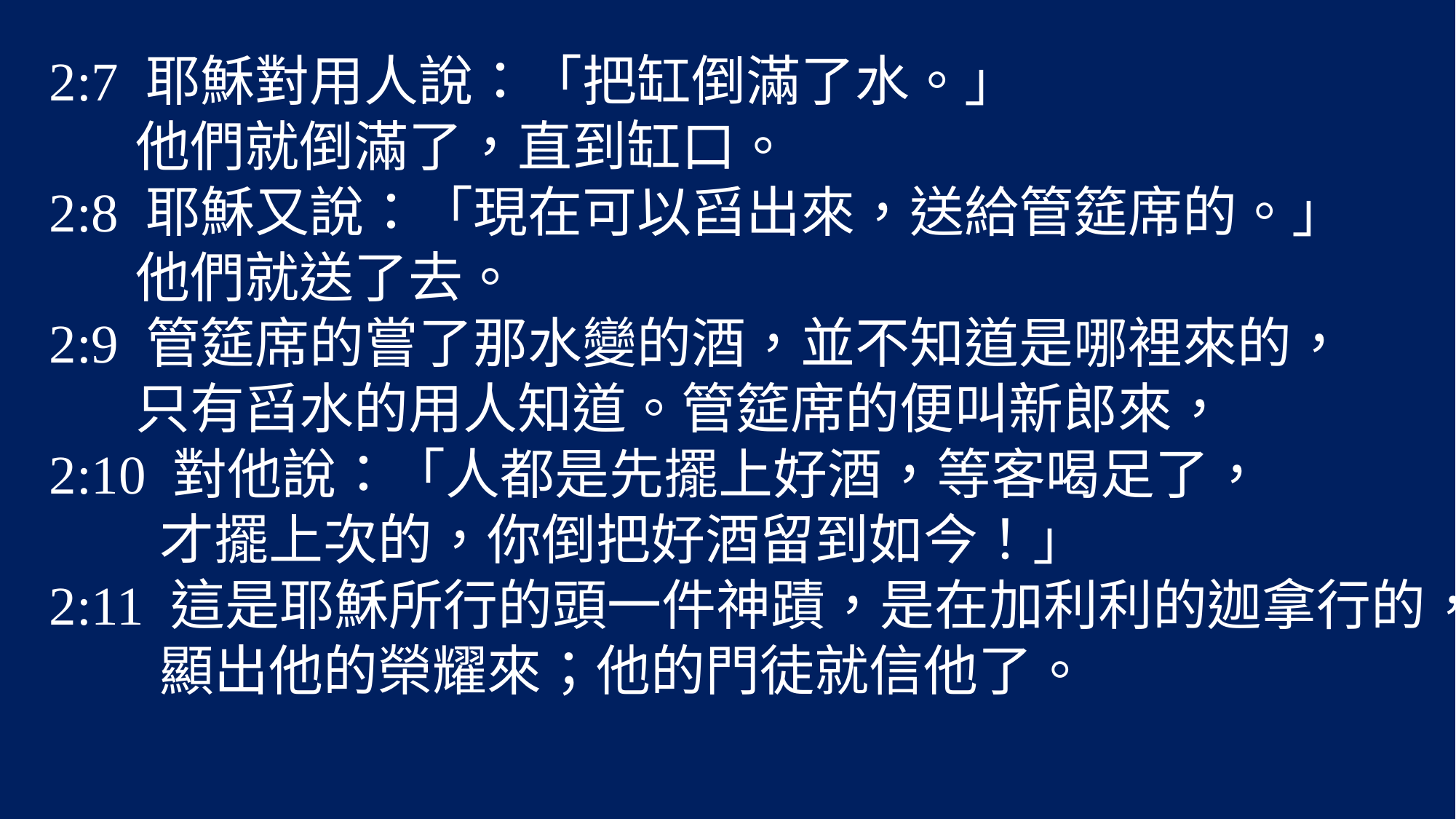

2:7 耶穌對用人說：「把缸倒滿了水。」
      他們就倒滿了，直到缸口。
2:8 耶穌又說：「現在可以舀出來，送給管筵席的。」
      他們就送了去。
2:9 管筵席的嘗了那水變的酒，並不知道是哪裡來的，
      只有舀水的用人知道。管筵席的便叫新郎來，
2:10 對他說：「人都是先擺上好酒，等客喝足了，
        才擺上次的，你倒把好酒留到如今！」
2:11 這是耶穌所行的頭一件神蹟，是在加利利的迦拿行的，
        顯出他的榮耀來；他的門徒就信他了。